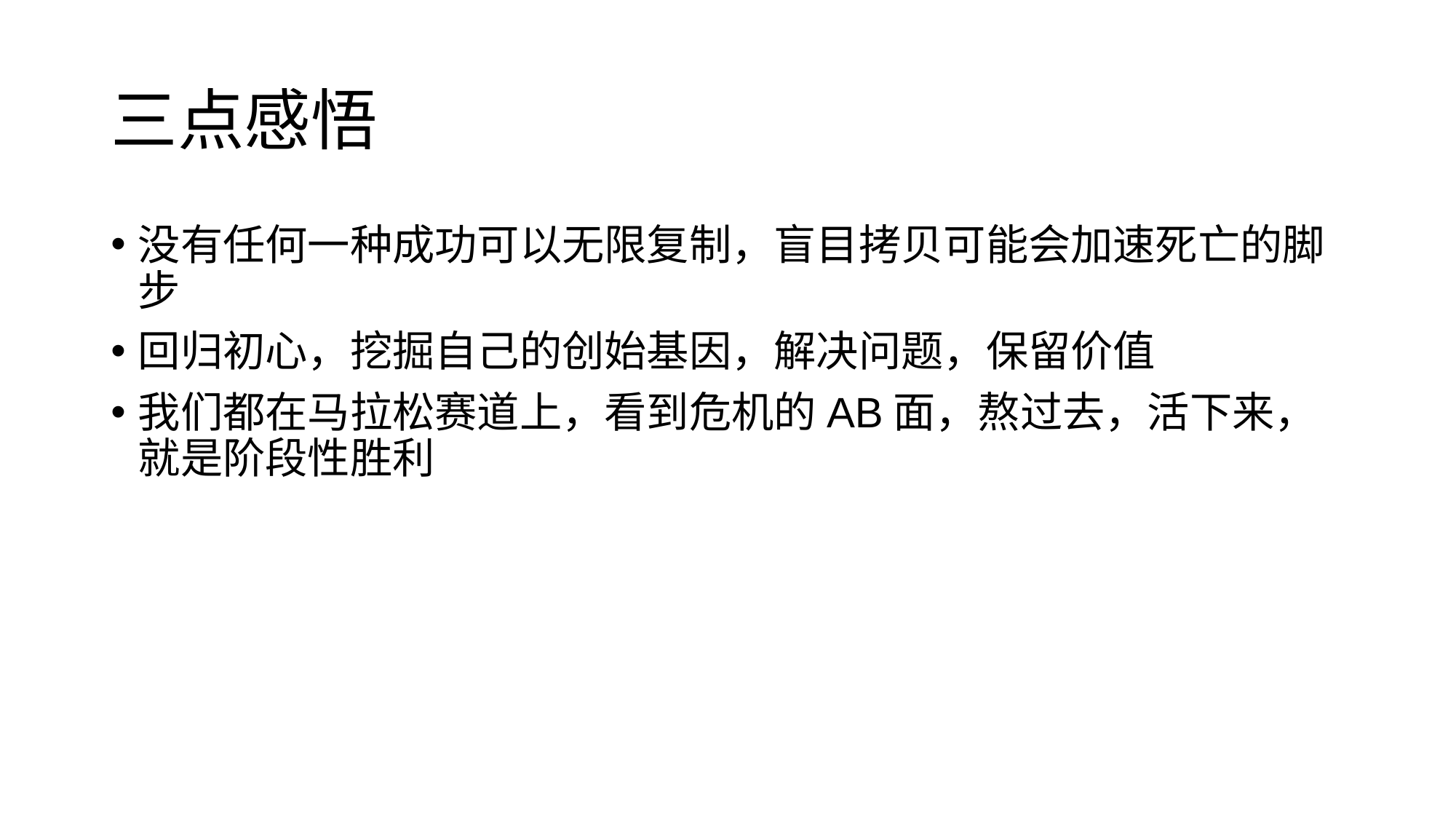

# 三点感悟
没有任何一种成功可以无限复制，盲目拷贝可能会加速死亡的脚步
回归初心，挖掘自己的创始基因，解决问题，保留价值
我们都在马拉松赛道上，看到危机的AB面，熬过去，活下来，就是阶段性胜利